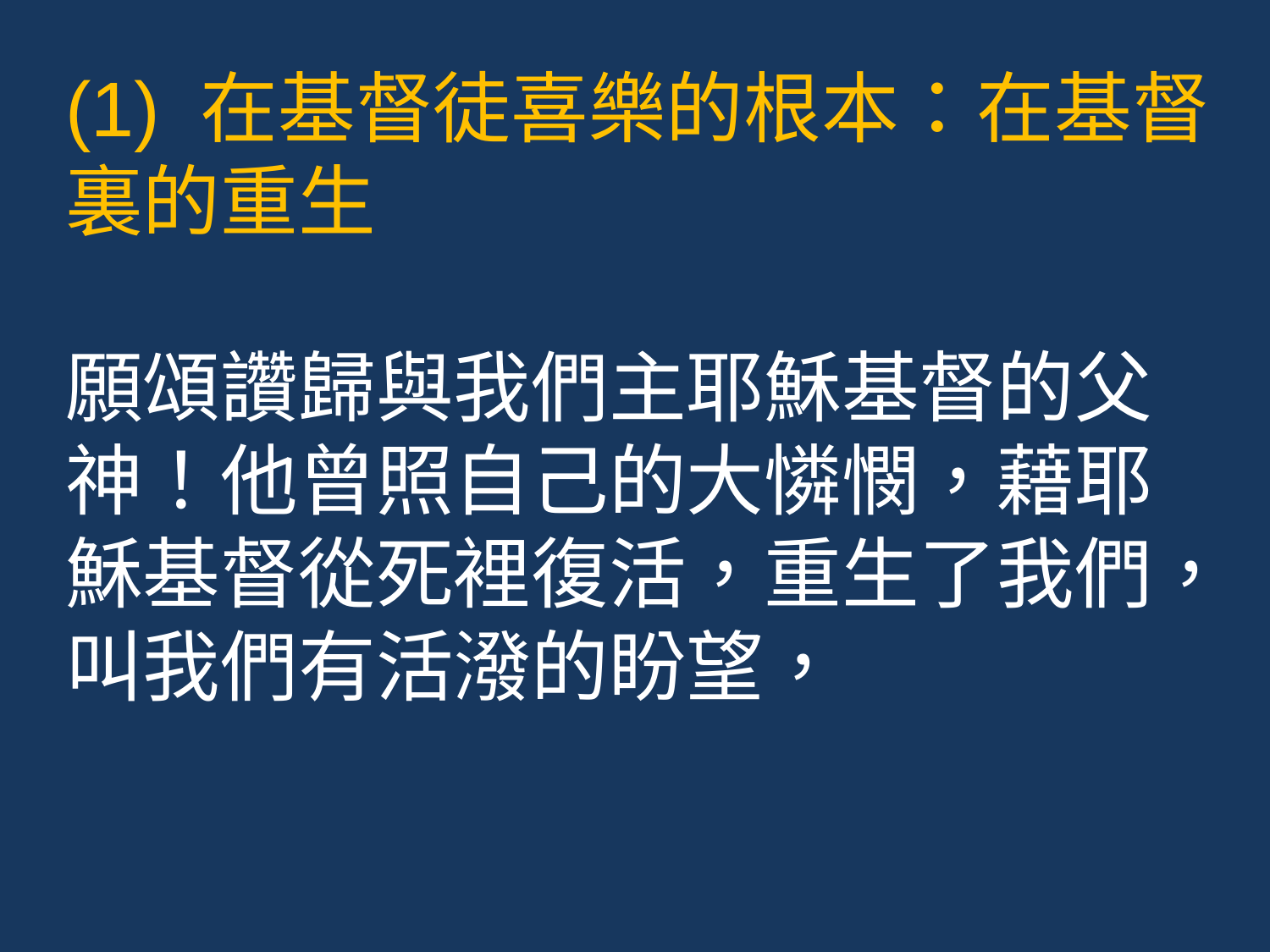

(1) 在基督徒喜樂的根本：在基督裏的重生

願頌讚歸與我們主耶穌基督的父神！他曾照自己的大憐憫，藉耶穌基督從死裡復活，重生了我們，叫我們有活潑的盼望，